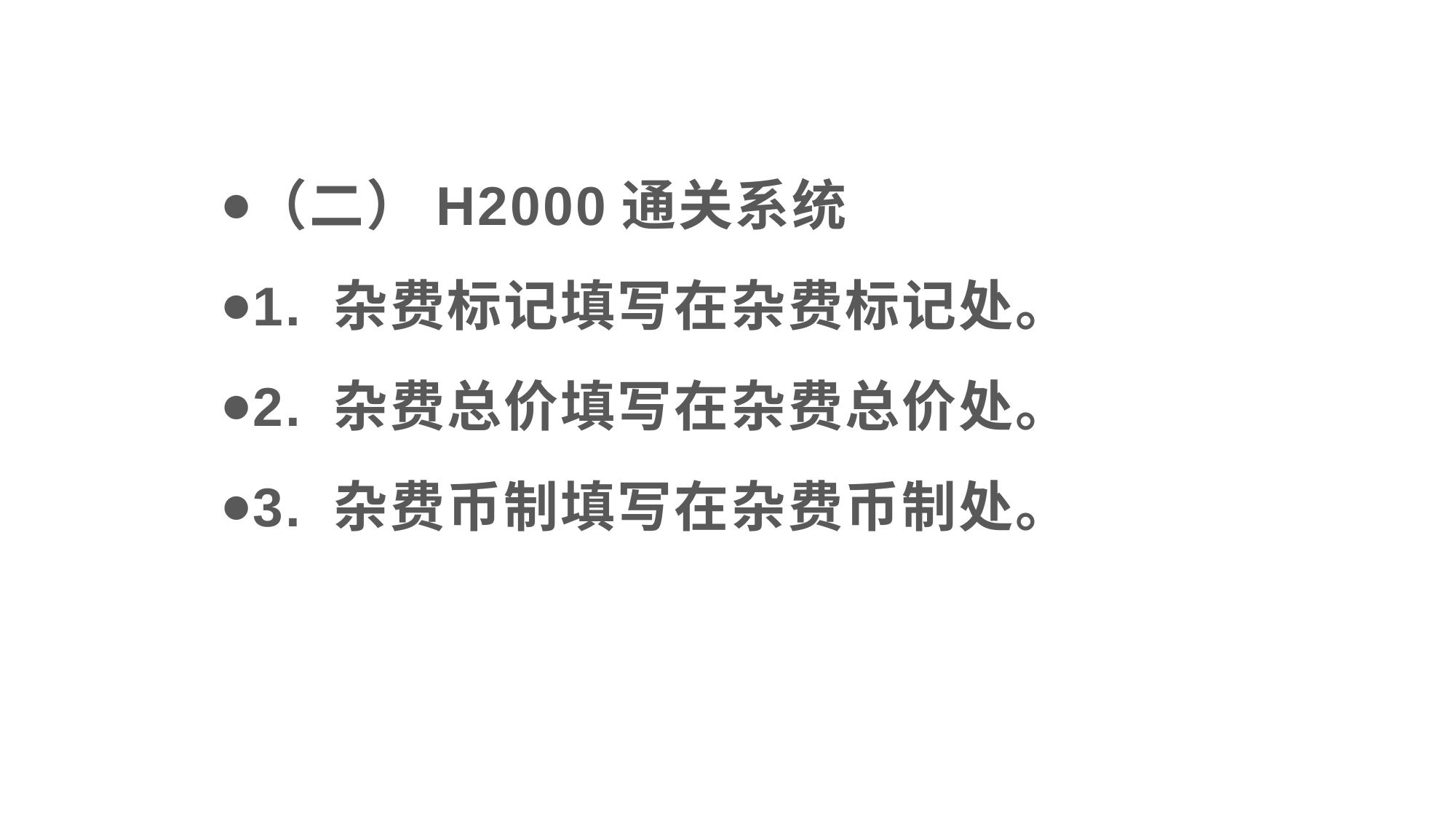

（二）H2000通关系统
1. 杂费标记填写在杂费标记处。
2. 杂费总价填写在杂费总价处。
3. 杂费币制填写在杂费币制处。